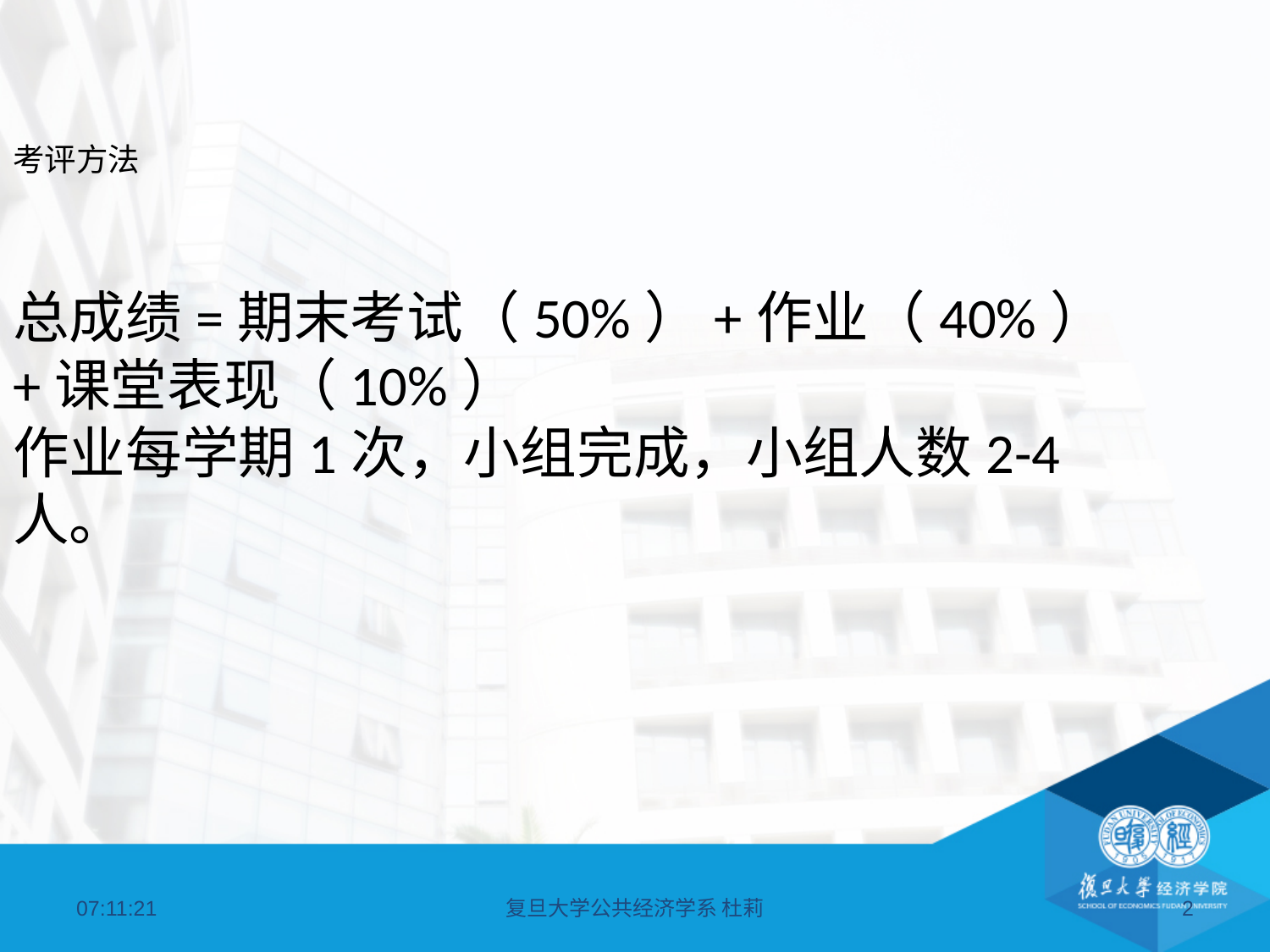

考评方法
总成绩=期末考试（50%）+作业（40%）+课堂表现（10%）
作业每学期1次，小组完成，小组人数2-4人。
07:11:21
复旦大学公共经济学系 杜莉
2